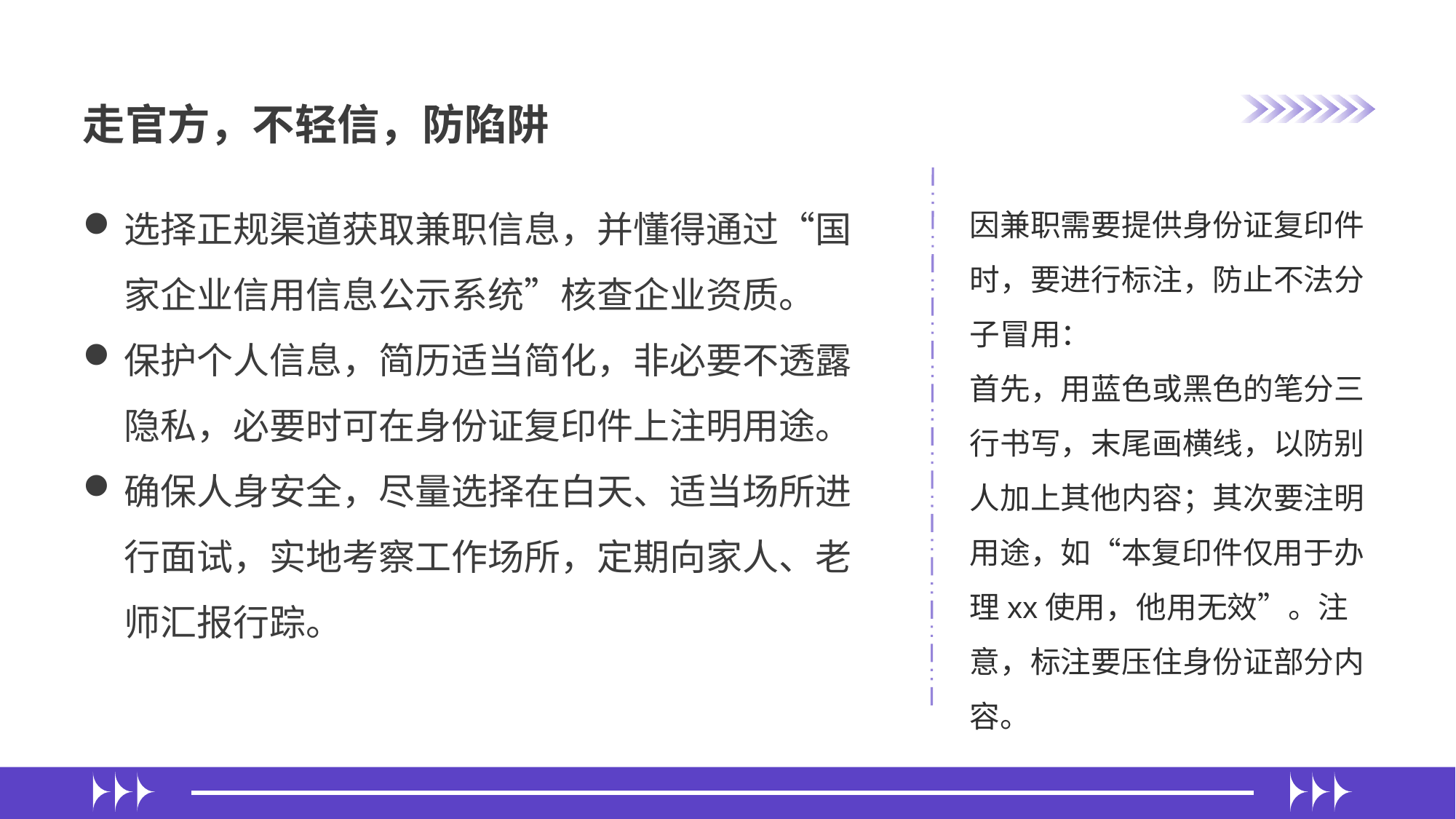

走官方，不轻信，防陷阱
选择正规渠道获取兼职信息，并懂得通过“国家企业信用信息公示系统”核查企业资质。
保护个人信息，简历适当简化，非必要不透露隐私，必要时可在身份证复印件上注明用途。
确保人身安全，尽量选择在白天、适当场所进行面试，实地考察工作场所，定期向家人、老师汇报行踪。

因兼职需要提供身份证复印件时，要进行标注，防止不法分子冒用：
首先，用蓝色或黑色的笔分三行书写，末尾画横线，以防别人加上其他内容；其次要注明用途，如“本复印件仅用于办理xx使用，他用无效”。注意，标注要压住身份证部分内容。